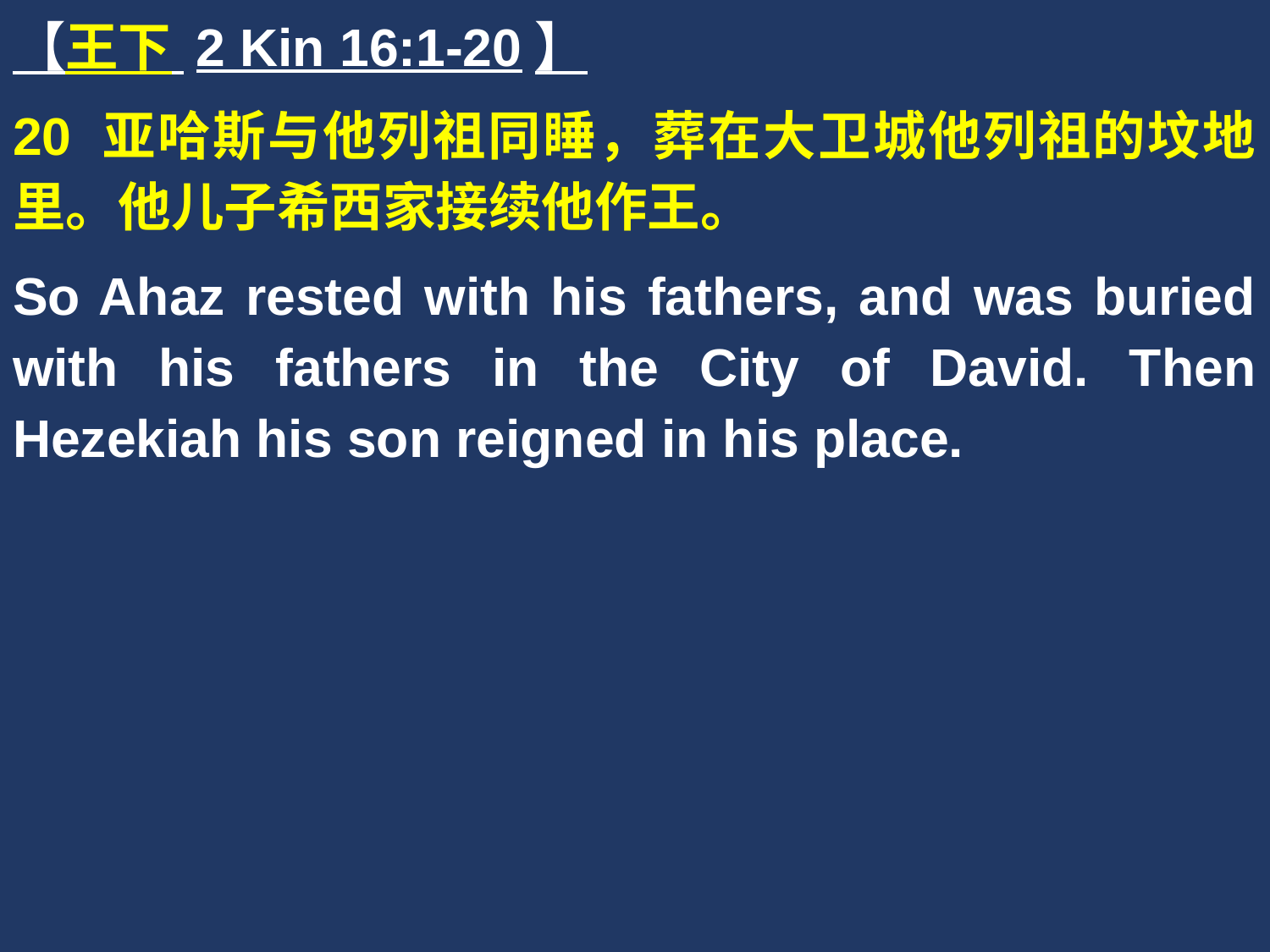

【王下 2 Kin 16:1-20】
20 亚哈斯与他列祖同睡，葬在大卫城他列祖的坟地里。他儿子希西家接续他作王。
So Ahaz rested with his fathers, and was buried with his fathers in the City of David. Then Hezekiah his son reigned in his place.